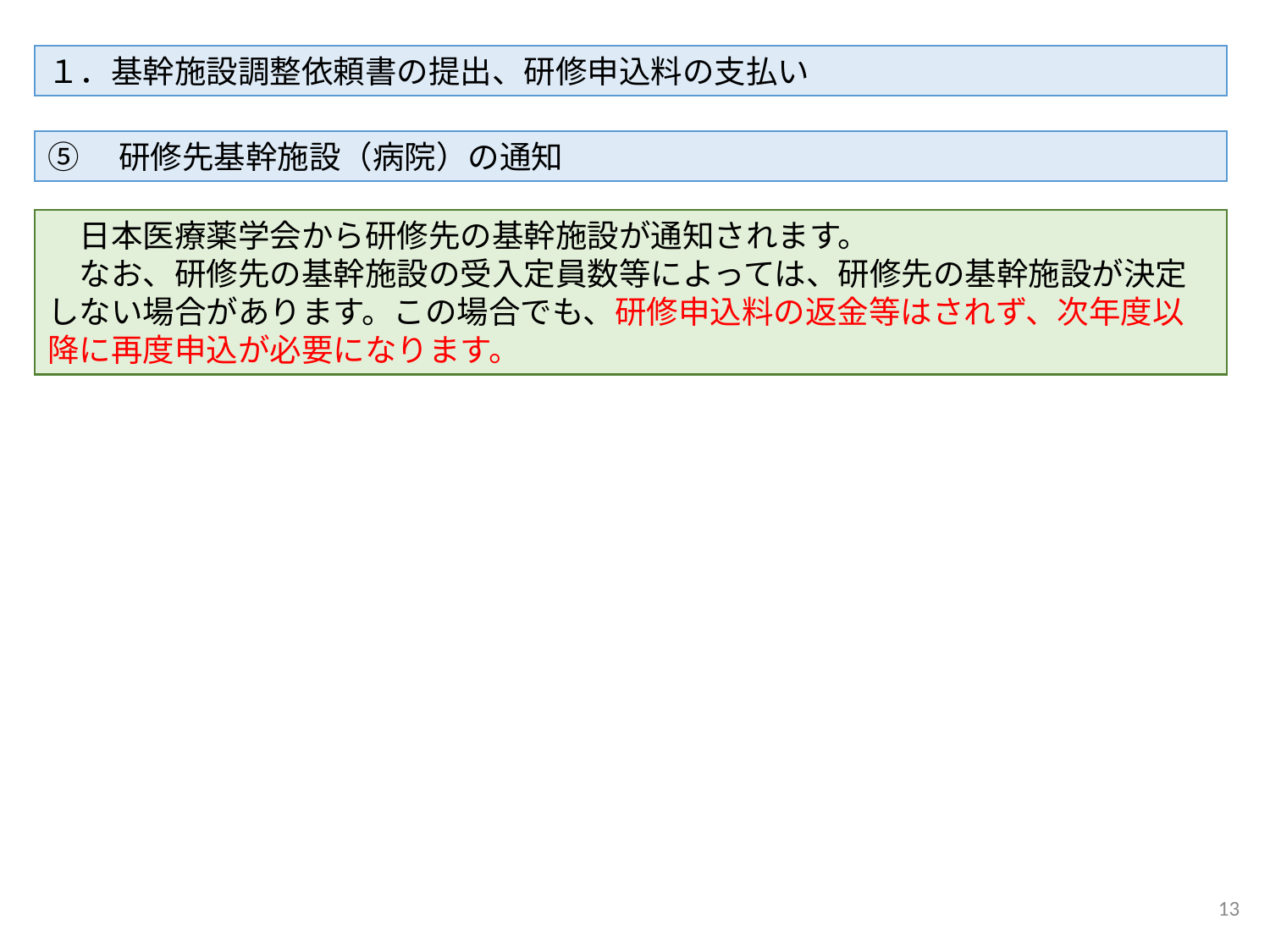

１．基幹施設調整依頼書の提出、研修申込料の支払い
⑤　研修先基幹施設（病院）の通知
　日本医療薬学会から研修先の基幹施設が通知されます。
　なお、研修先の基幹施設の受入定員数等によっては、研修先の基幹施設が決定しない場合があります。この場合でも、研修申込料の返金等はされず、次年度以降に再度申込が必要になります。
13